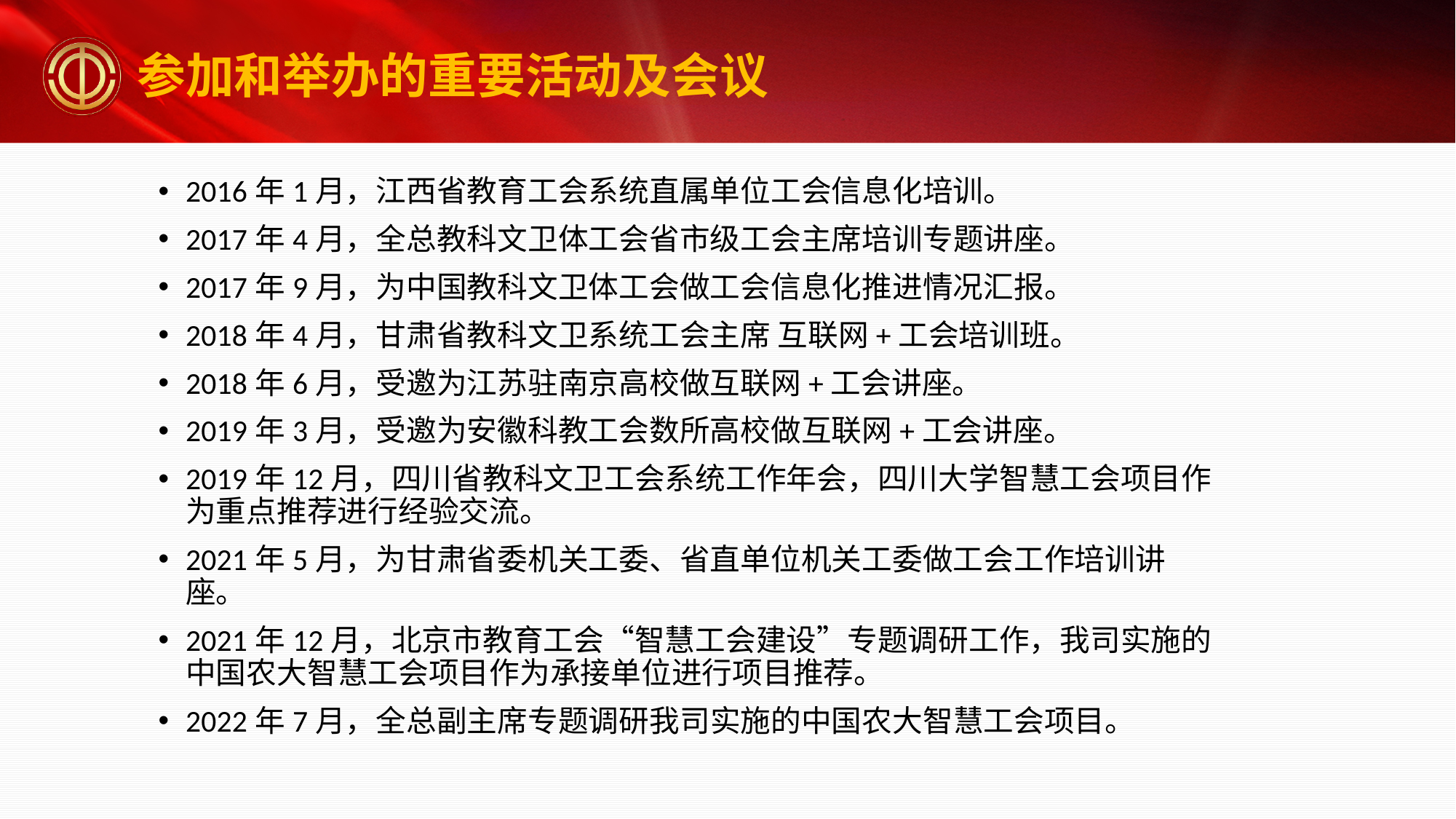

参加和举办的重要活动及会议
2016年1月，江西省教育工会系统直属单位工会信息化培训。
2017年4月，全总教科文卫体工会省市级工会主席培训专题讲座。
2017年9月，为中国教科文卫体工会做工会信息化推进情况汇报。
2018年4月，甘肃省教科文卫系统工会主席 互联网+工会培训班。
2018年6月，受邀为江苏驻南京高校做互联网+工会讲座。
2019年3月，受邀为安徽科教工会数所高校做互联网+工会讲座。
2019年12月，四川省教科文卫工会系统工作年会，四川大学智慧工会项目作为重点推荐进行经验交流。
2021年5月，为甘肃省委机关工委、省直单位机关工委做工会工作培训讲座。
2021年12月，北京市教育工会“智慧工会建设”专题调研工作，我司实施的中国农大智慧工会项目作为承接单位进行项目推荐。
2022年7月，全总副主席专题调研我司实施的中国农大智慧工会项目。